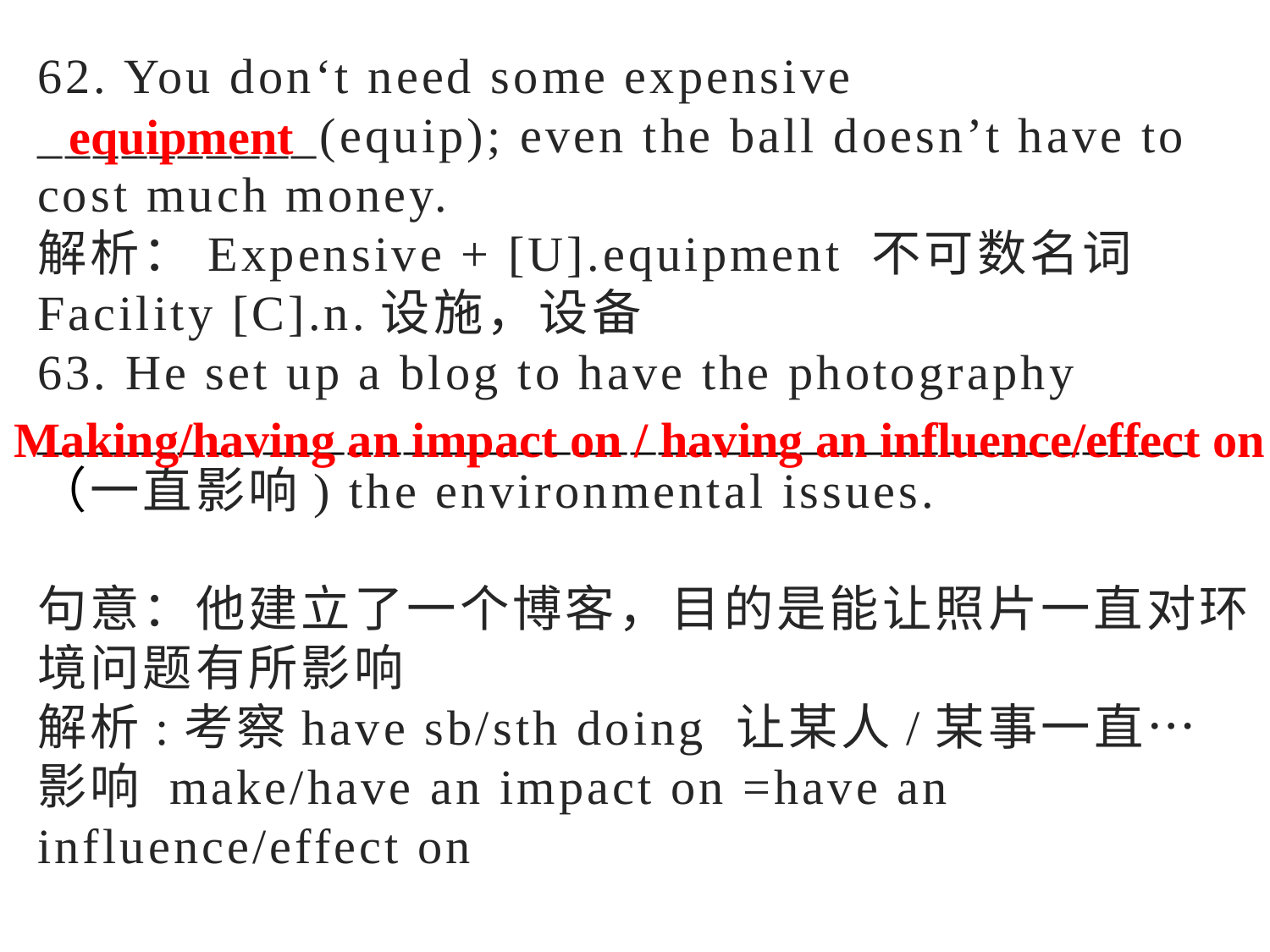

# 62. You don‘t need some expensive __________(equip); even the ball doesn’t have to cost much money. 解析：Expensive + [U].equipment 不可数名词 Facility [C].n.设施，设备 63. He set up a blog to have the photography _________________________________________（一直影响) the environmental issues. 句意：他建立了一个博客，目的是能让照片一直对环境问题有所影响 解析:考察have sb/sth doing 让某人/某事一直… 影响 make/have an impact on =have an influence/effect on
equipment
Making/having an impact on / having an influence/effect on